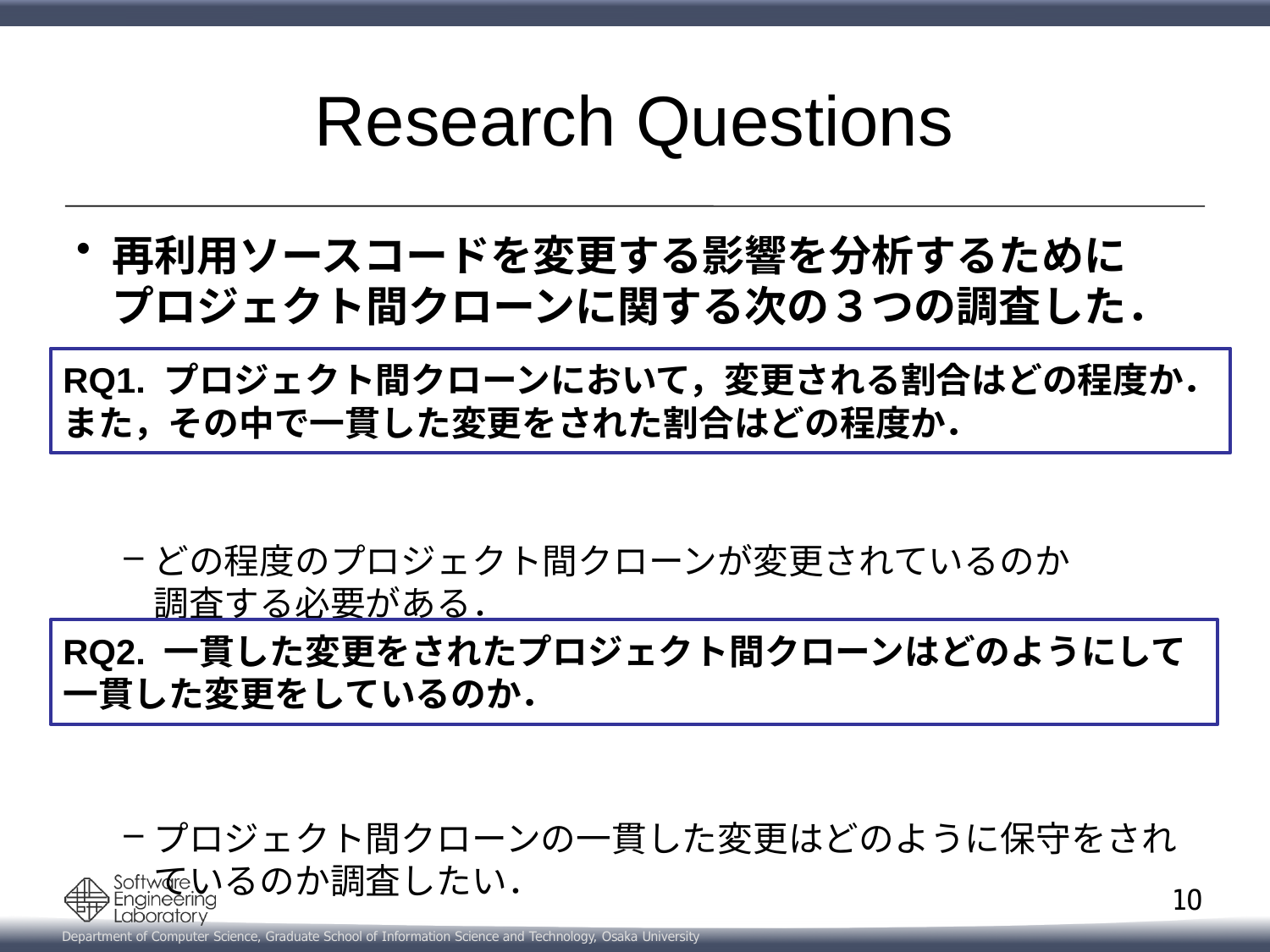

# Research Questions
再利用ソースコードを変更する影響を分析するために
プロジェクト間クローンに関する次の３つの調査した．

どの程度のプロジェクト間クローンが変更されているのか
調査する必要がある．

プロジェクト間クローンの一貫した変更はどのように保守をされているのか調査したい．

RQ1. プロジェクト間クローンにおいて，変更される割合はどの程度か．
また，その中で一貫した変更をされた割合はどの程度か．
RQ2. 一貫した変更をされたプロジェクト間クローンはどのようにして一貫した変更をしているのか．
10